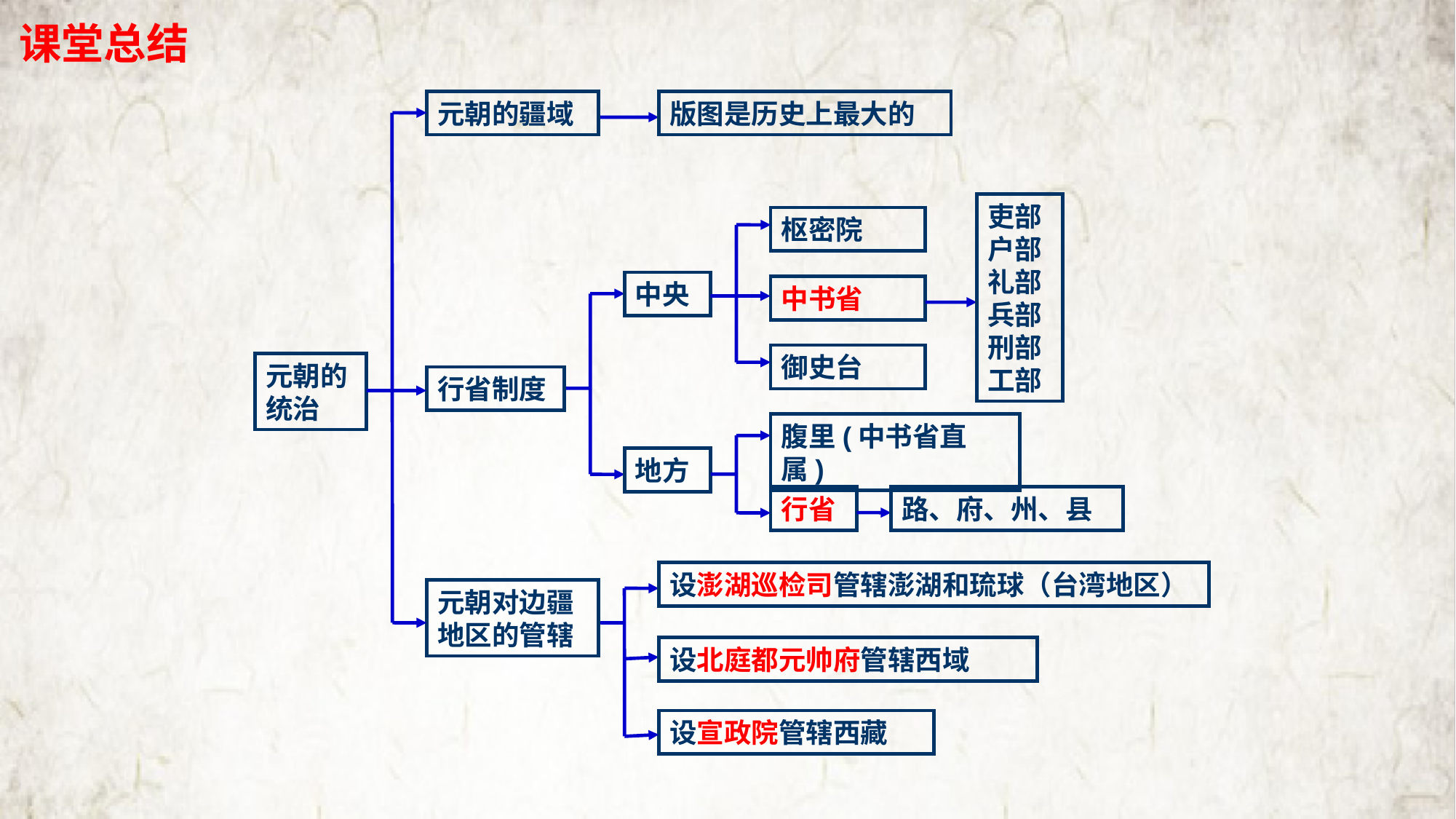

课堂总结
元朝的疆域
版图是历史上最大的

吏部户部礼部兵部刑部工部
枢密院

中央
中书省

御史台
元朝的统治

行省制度

腹里(中书省直属)

地方

行省
路、府、州、县

设澎湖巡检司管辖澎湖和琉球（台湾地区）
元朝对边疆地区的管辖

设北庭都元帅府管辖西域

设宣政院管辖西藏